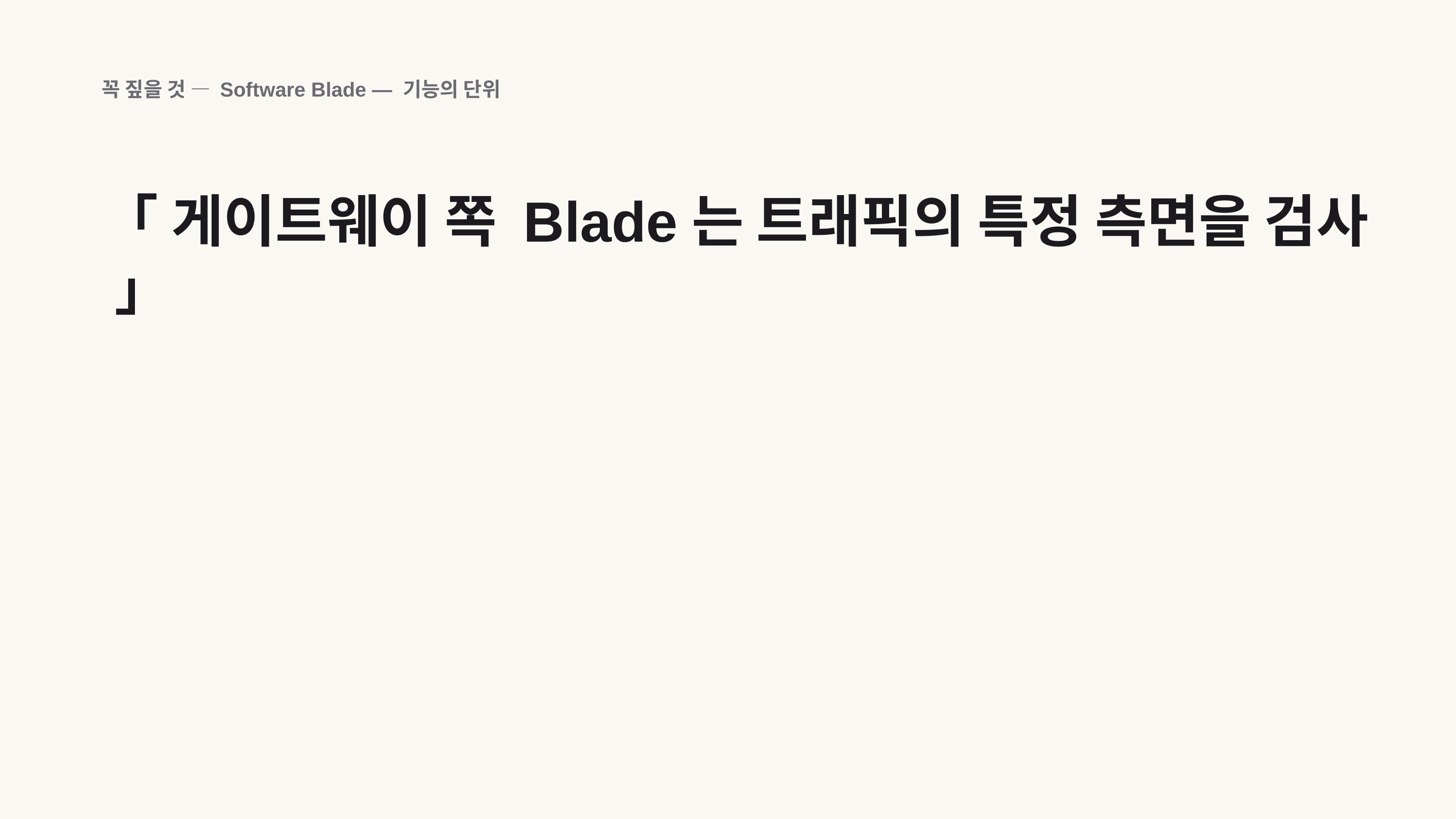

꼭 짚을 것 — Software Blade — 기능의 단위
「 게이트웨이 쪽 Blade는 트래픽의 특정 측면을 검사 」